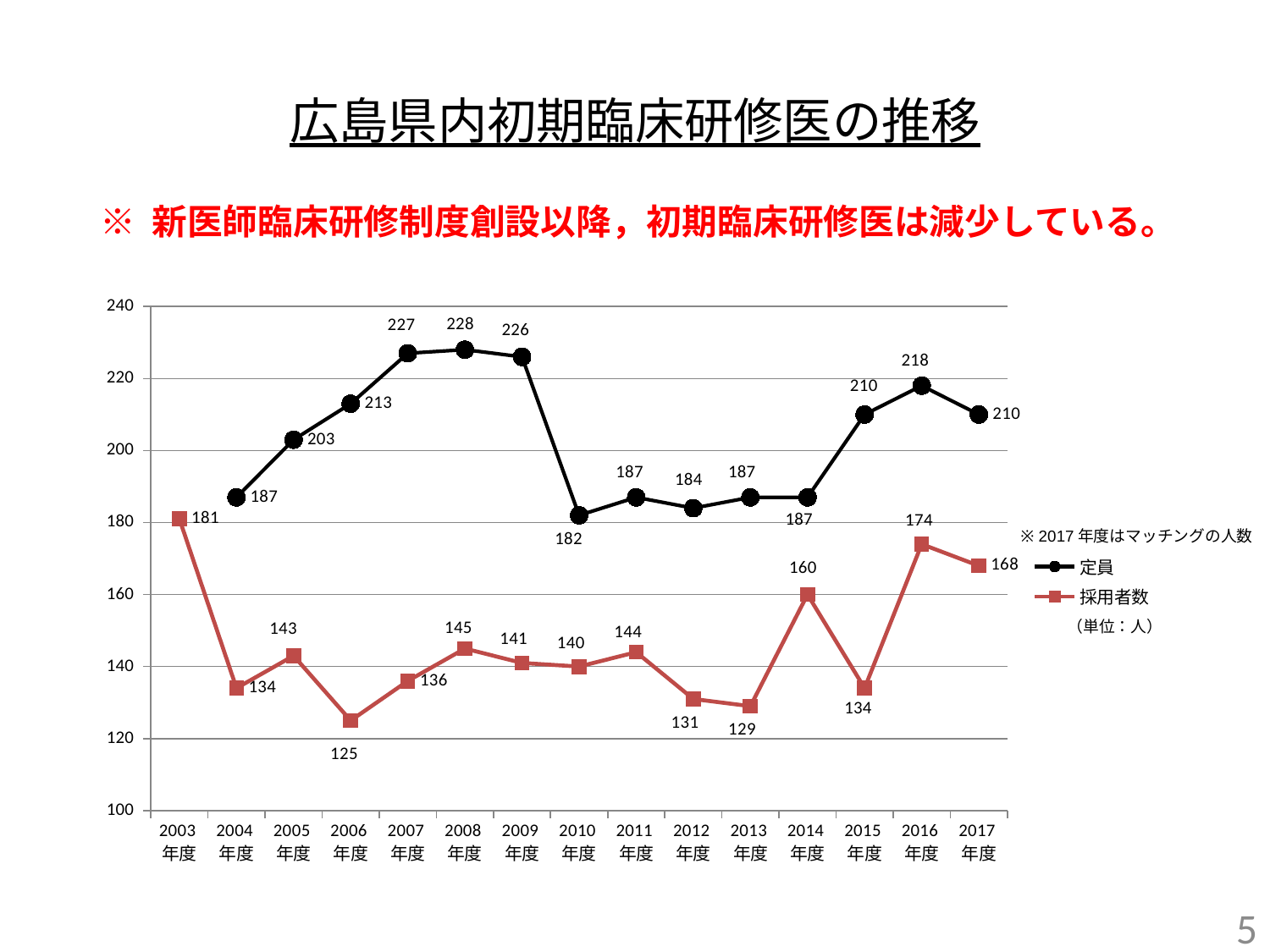

広島県内初期臨床研修医の推移
 ※ 新医師臨床研修制度創設以降，初期臨床研修医は減少している。

### Chart

| Category | 定員 | 採用者数 |
|---|---|---|
| 2003年度 | None | 181.0 |
| 2004年度 | 187.0 | 134.0 |
| 2005年度 | 203.0 | 143.0 |
| 2006年度 | 213.0 | 125.0 |
| 2007年度 | 227.0 | 136.0 |
| 2008年度 | 228.0 | 145.0 |
| 2009年度 | 226.0 | 141.0 |
| 2010年度 | 182.0 | 140.0 |
| 2011年度 | 187.0 | 144.0 |
| 2012年度 | 184.0 | 131.0 |
| 2013年度 | 187.0 | 129.0 |
| 2014年度 | 187.0 | 160.0 |
| 2015年度 | 210.0 | 134.0 |
| 2016年度 | 218.0 | 174.0 |
| 2017年度 | 210.0 | 168.0 |
※ 2017年度はマッチングの人数
（単位：人）
5